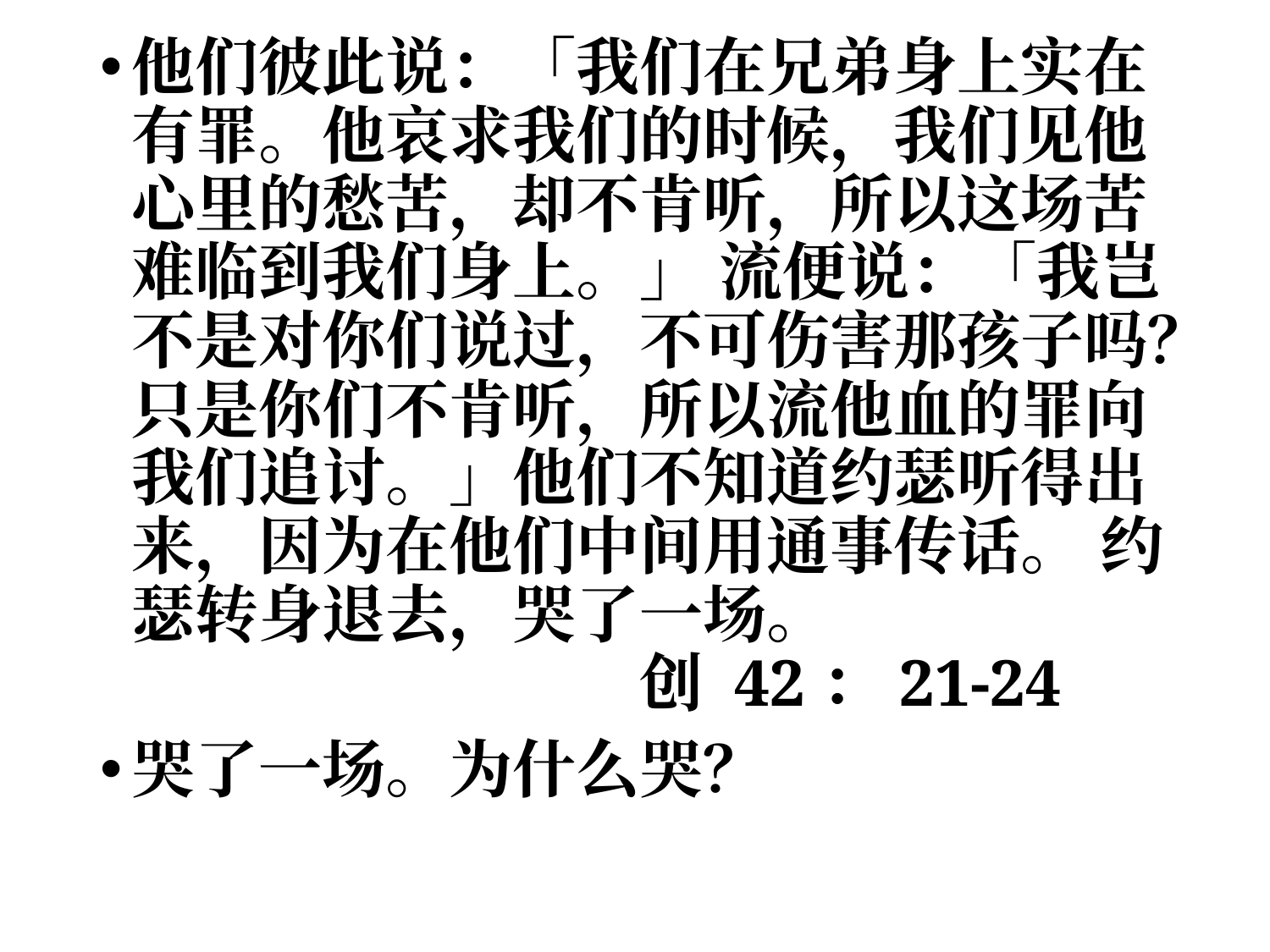

他们彼此说：「我们在兄弟身上实在有罪。他哀求我们的时候，我们见他心里的愁苦，却不肯听，所以这场苦难临到我们身上。」 流便说：「我岂不是对你们说过，不可伤害那孩子吗？只是你们不肯听，所以流他血的罪向我们追讨。」他们不知道约瑟听得出来，因为在他们中间用通事传话。 约瑟转身退去，哭了一场。							创 42：21-24
哭了一场。为什么哭？